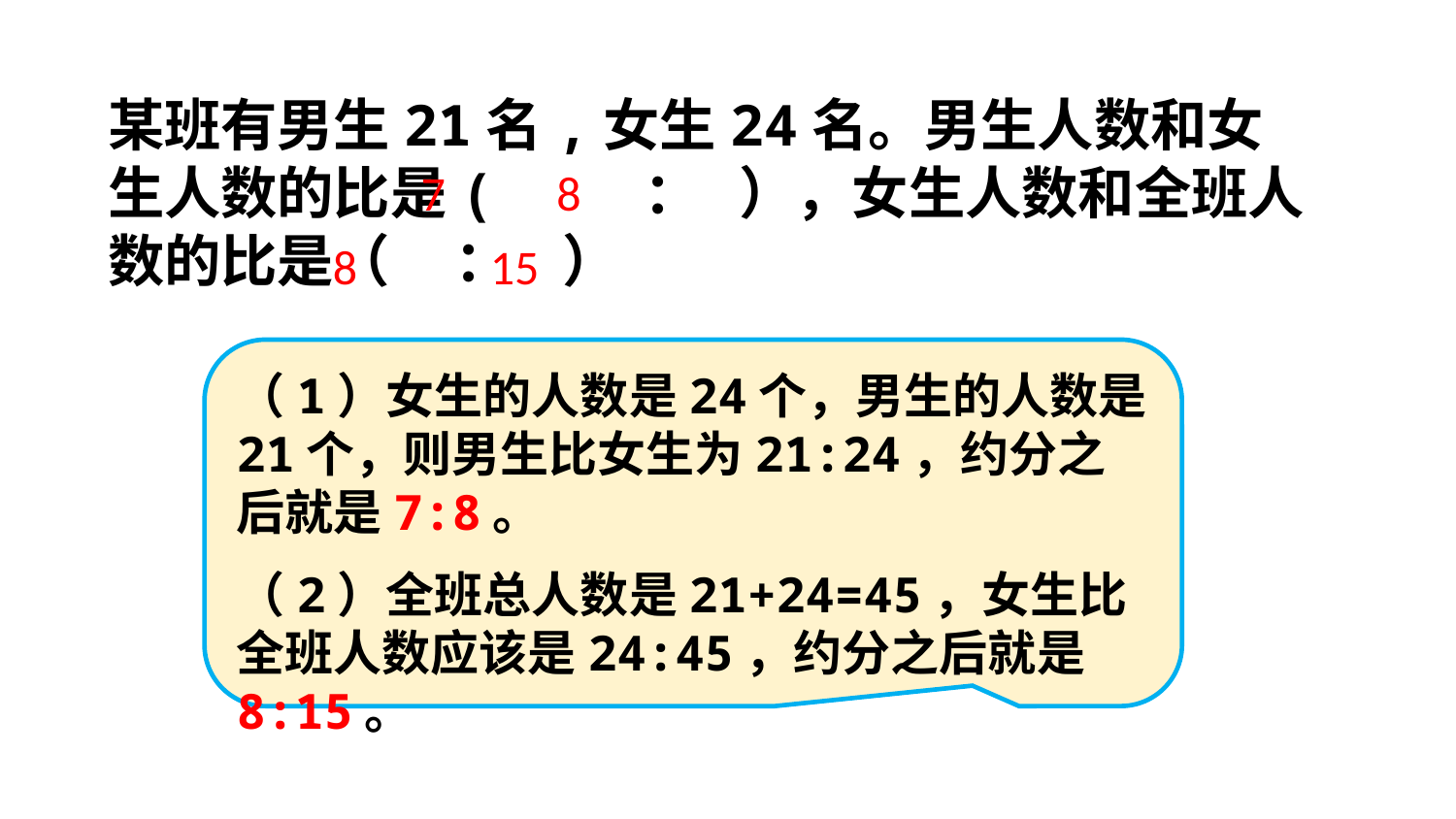

某班有男生21名,女生24名。男生人数和女生人数的比是(    ：   ），女生人数和全班人数的比是（     ：    ）
7
8
8
15
（1）女生的人数是24个，男生的人数是21个，则男生比女生为21:24，约分之后就是7:8。
（2）全班总人数是21+24=45，女生比全班人数应该是24:45，约分之后就是8:15。